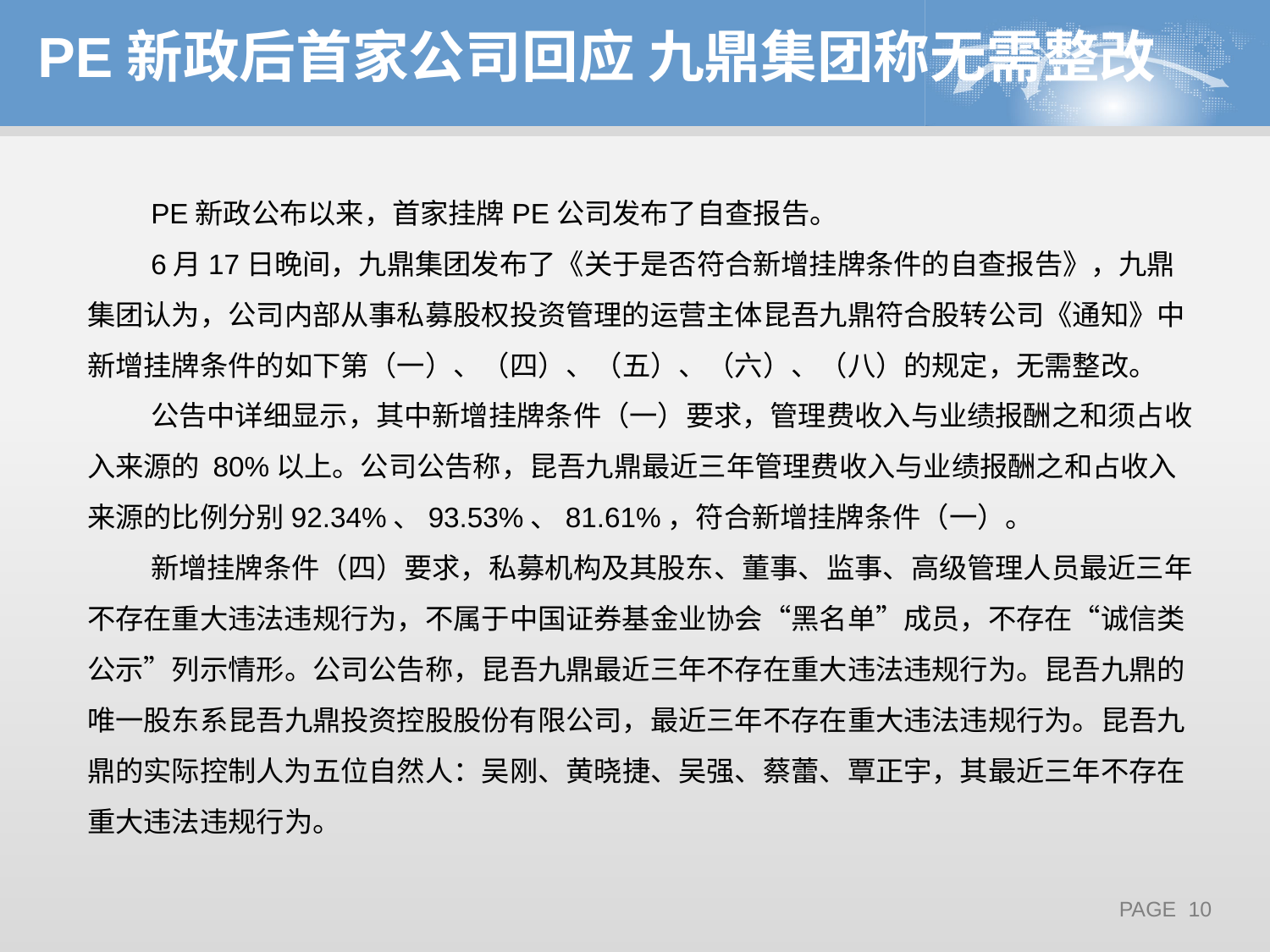

PE新政后首家公司回应 九鼎集团称无需整改
PE新政公布以来，首家挂牌PE公司发布了自查报告。
6月17日晚间，九鼎集团发布了《关于是否符合新增挂牌条件的自查报告》，九鼎集团认为，公司内部从事私募股权投资管理的运营主体昆吾九鼎符合股转公司《通知》中新增挂牌条件的如下第（一）、（四）、（五）、（六）、（八）的规定，无需整改。
公告中详细显示，其中新增挂牌条件（一）要求，管理费收入与业绩报酬之和须占收入来源的 80%以上。公司公告称，昆吾九鼎最近三年管理费收入与业绩报酬之和占收入来源的比例分别92.34%、93.53%、81.61%，符合新增挂牌条件（一）。
新增挂牌条件（四）要求，私募机构及其股东、董事、监事、高级管理人员最近三年不存在重大违法违规行为，不属于中国证券基金业协会“黑名单”成员，不存在“诚信类公示”列示情形。公司公告称，昆吾九鼎最近三年不存在重大违法违规行为。昆吾九鼎的唯一股东系昆吾九鼎投资控股股份有限公司，最近三年不存在重大违法违规行为。昆吾九鼎的实际控制人为五位自然人：吴刚、黄晓捷、吴强、蔡蕾、覃正宇，其最近三年不存在重大违法违规行为。